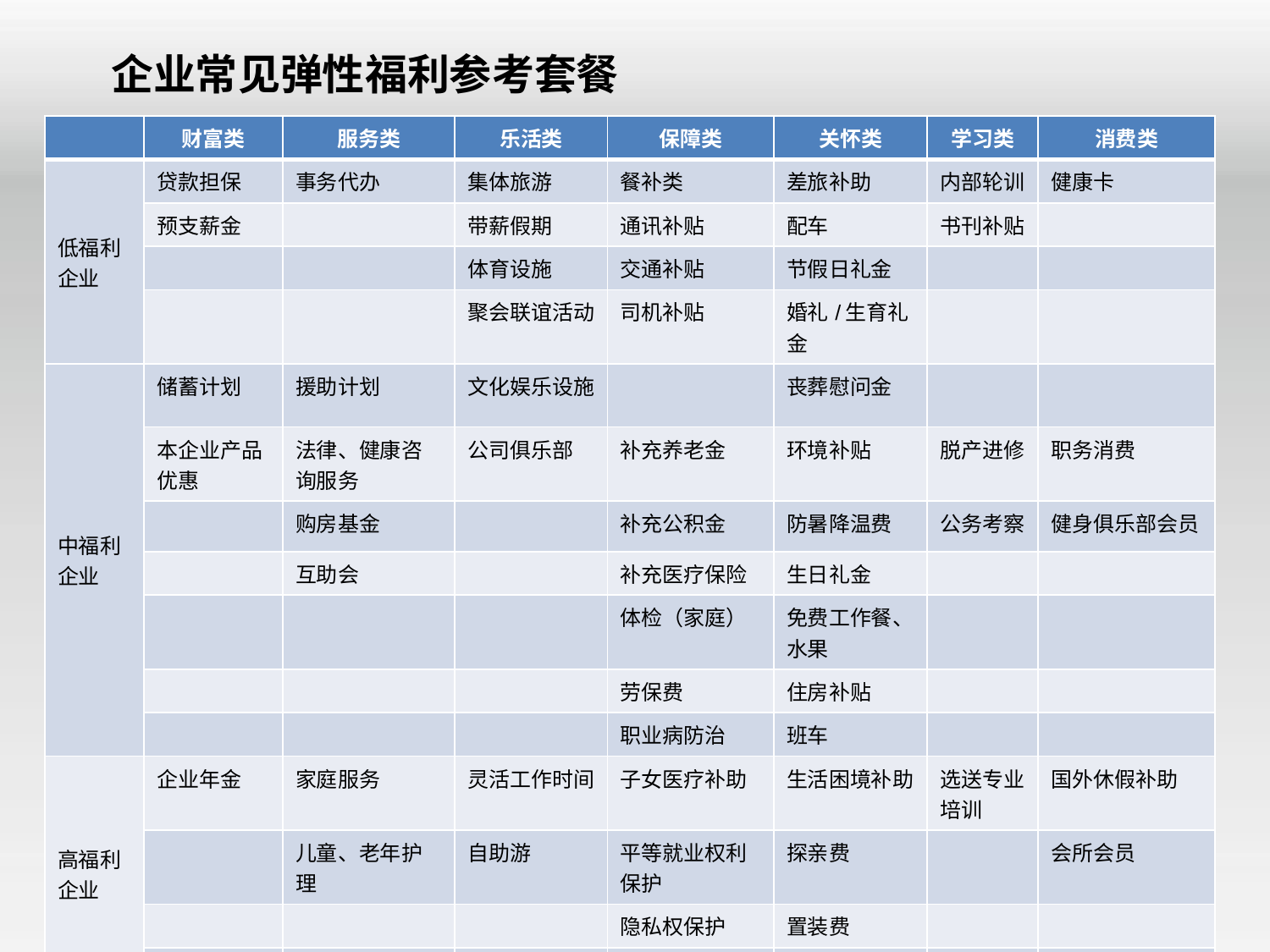

# 企业常见弹性福利参考套餐
|  | 财富类 | 服务类 | 乐活类 | 保障类 | 关怀类 | 学习类 | 消费类 |
| --- | --- | --- | --- | --- | --- | --- | --- |
| 低福利企业 | 贷款担保 | 事务代办 | 集体旅游 | 餐补类 | 差旅补助 | 内部轮训 | 健康卡 |
|  | 预支薪金 |  | 带薪假期 | 通讯补贴 | 配车 | 书刊补贴 |  |
|  |  |  | 体育设施 | 交通补贴 | 节假日礼金 |  |  |
|  |  |  | 聚会联谊活动 | 司机补贴 | 婚礼/生育礼金 |  |  |
| 中福利企业 | 储蓄计划 | 援助计划 | 文化娱乐设施 |  | 丧葬慰问金 |  |  |
|  | 本企业产品优惠 | 法律、健康咨询服务 | 公司俱乐部 | 补充养老金 | 环境补贴 | 脱产进修 | 职务消费 |
|  |  | 购房基金 |  | 补充公积金 | 防暑降温费 | 公务考察 | 健身俱乐部会员 |
|  |  | 互助会 |  | 补充医疗保险 | 生日礼金 |  |  |
|  |  |  |  | 体检（家庭） | 免费工作餐、水果 |  |  |
|  |  |  |  | 劳保费 | 住房补贴 |  |  |
|  |  |  |  | 职业病防治 | 班车 |  |  |
| 高福利企业 | 企业年金 | 家庭服务 | 灵活工作时间 | 子女医疗补助 | 生活困境补助 | 选送专业培训 | 国外休假补助 |
|  |  | 儿童、老年护理 | 自助游 | 平等就业权利保护 | 探亲费 |  | 会所会员 |
|  |  |  |  | 隐私权保护 | 置装费 |  |  |
|  |  |  |  | 子女学费补助 | 取暖费 |  |  |